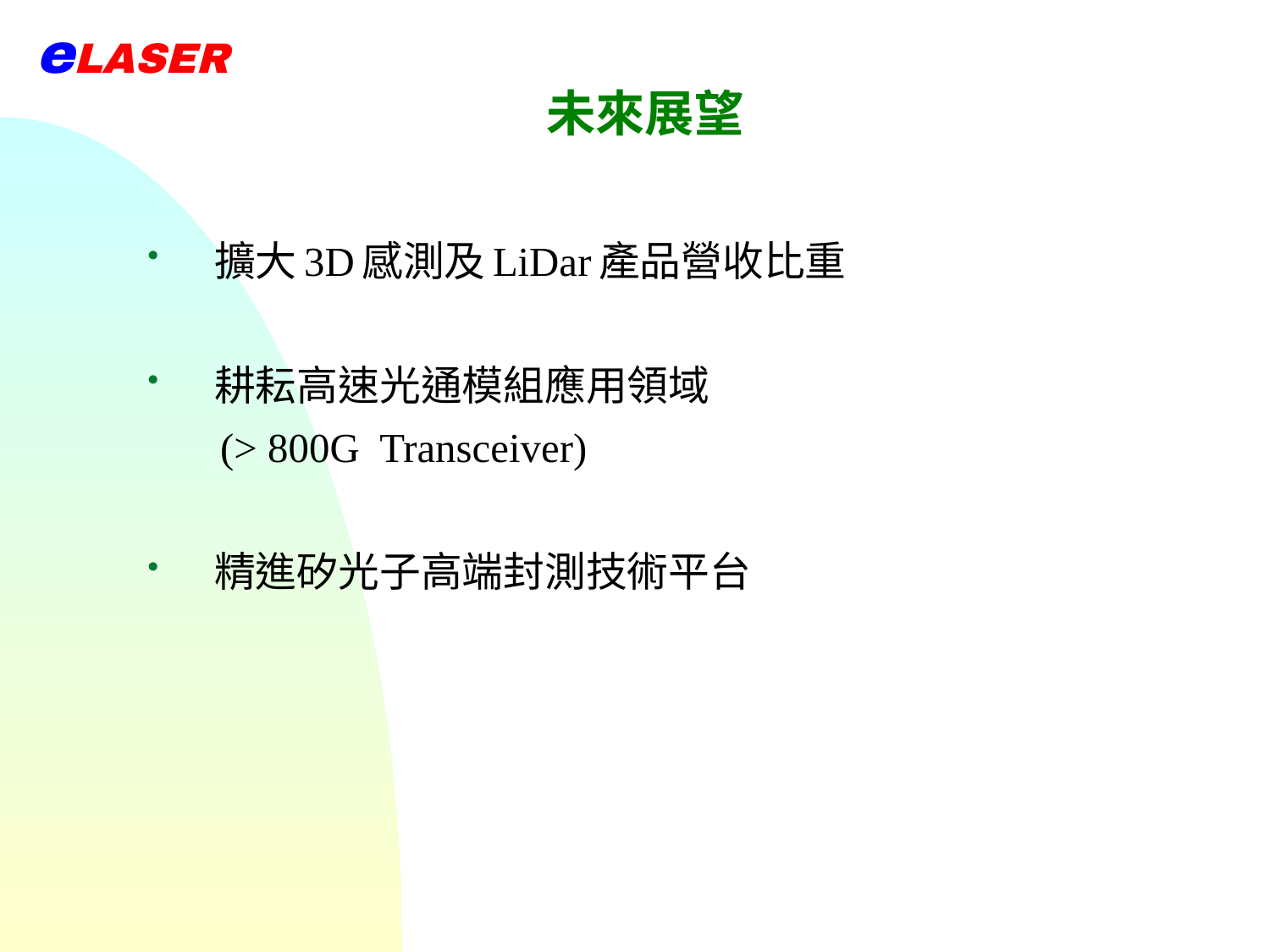

未來展望

  擴大3D感測及LiDar產品營收比重

  耕耘高速光通模組應用領域
       (> 800G  Transceiver)

  精進矽光子高端封測技術平台